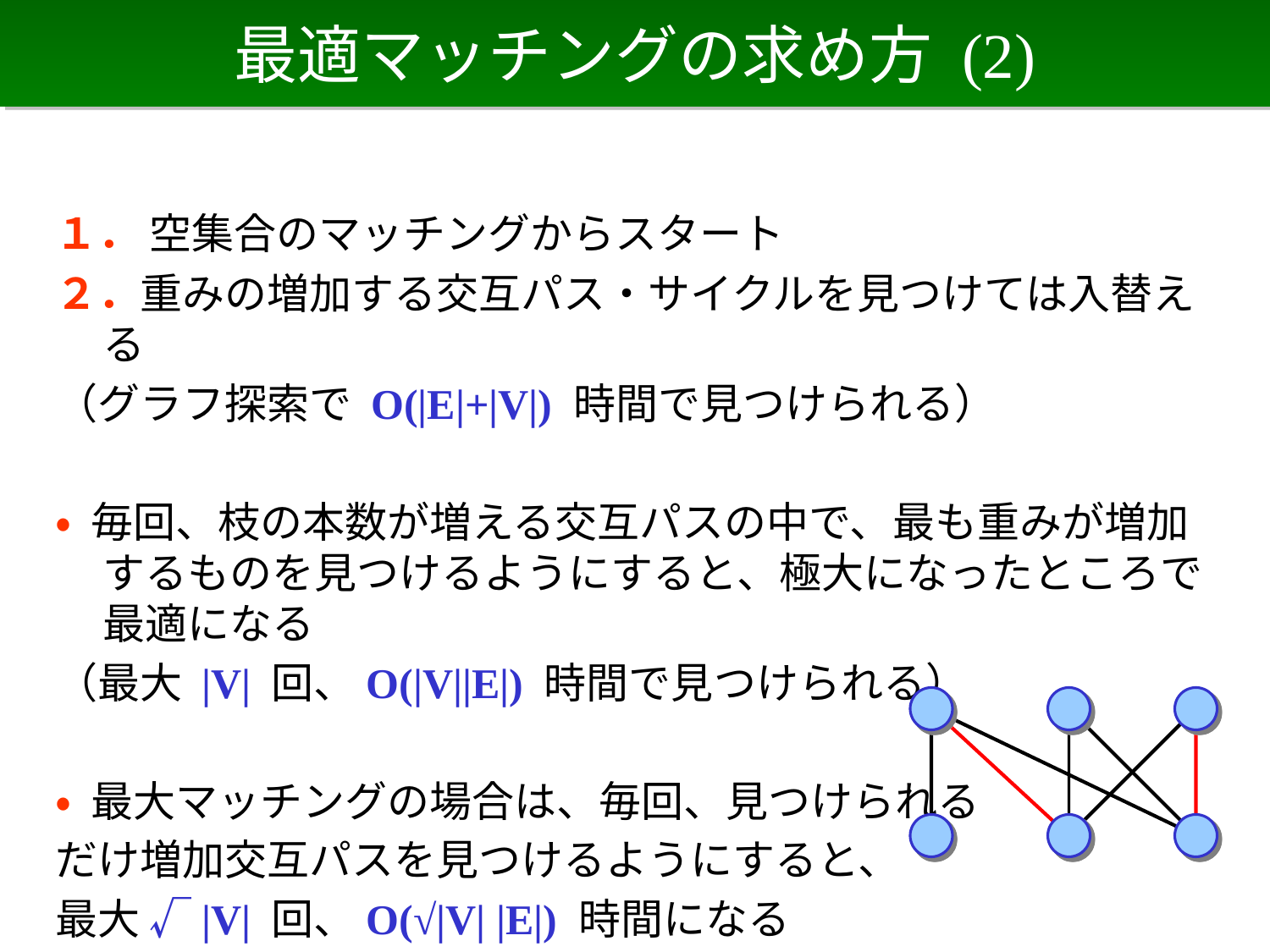

# 最適マッチングの求め方 (2)
１． 空集合のマッチングからスタート
２．重みの増加する交互パス・サイクルを見つけては入替える
（グラフ探索で O(|E|+|V|) 時間で見つけられる）

• 毎回、枝の本数が増える交互パスの中で、最も重みが増加するものを見つけるようにすると、極大になったところで最適になる
（最大 |V| 回、O(|V||E|) 時間で見つけられる）

• 最大マッチングの場合は、毎回、見つけられる
だけ増加交互パスを見つけるようにすると、
最大 √|V| 回、O(√|V| |E|) 時間になる